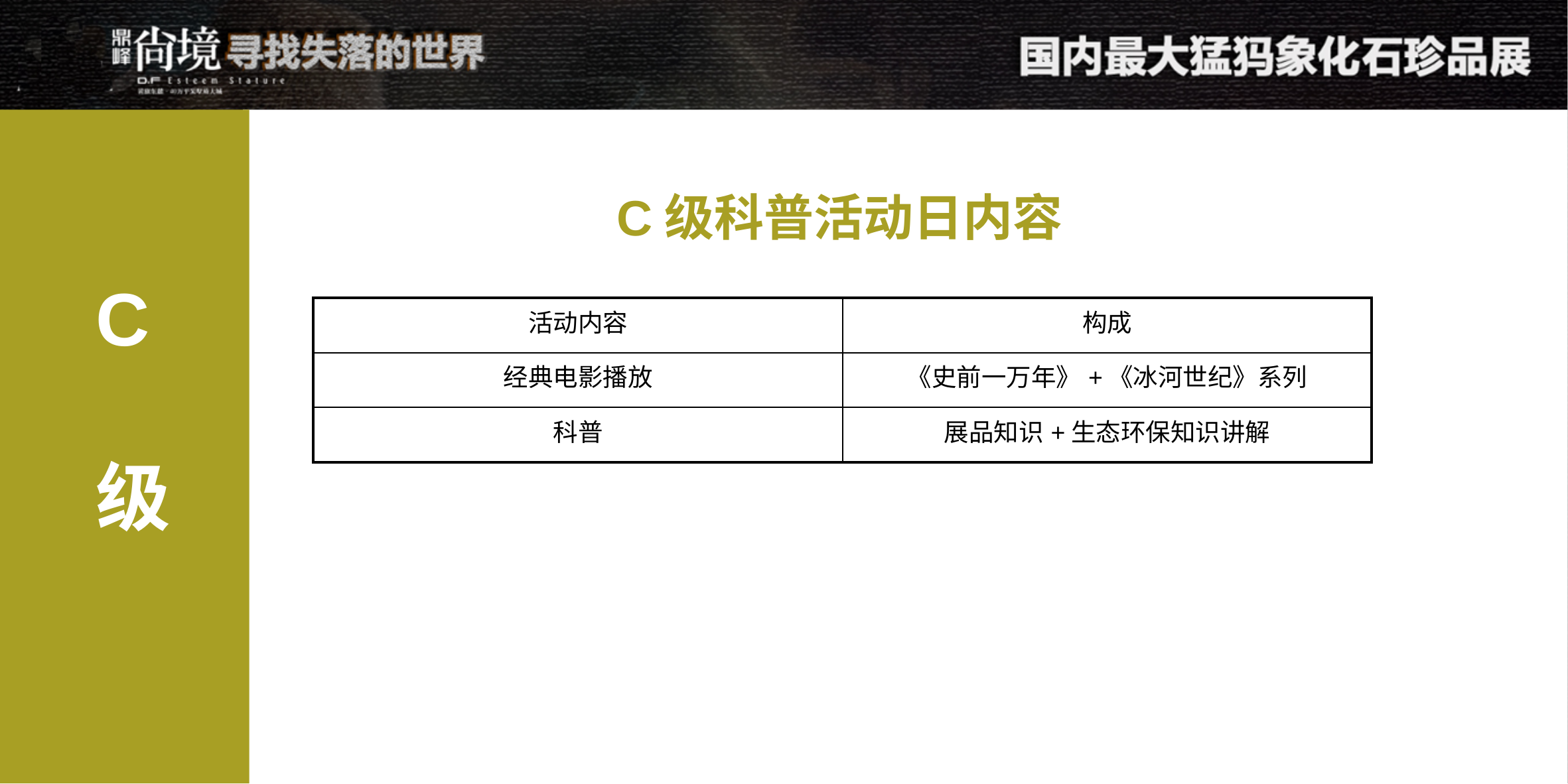

C级科普活动日内容
C

级
| 活动内容 | 构成 |
| --- | --- |
| 经典电影播放 | 《史前一万年》+《冰河世纪》系列 |
| 科普 | 展品知识+生态环保知识讲解 |